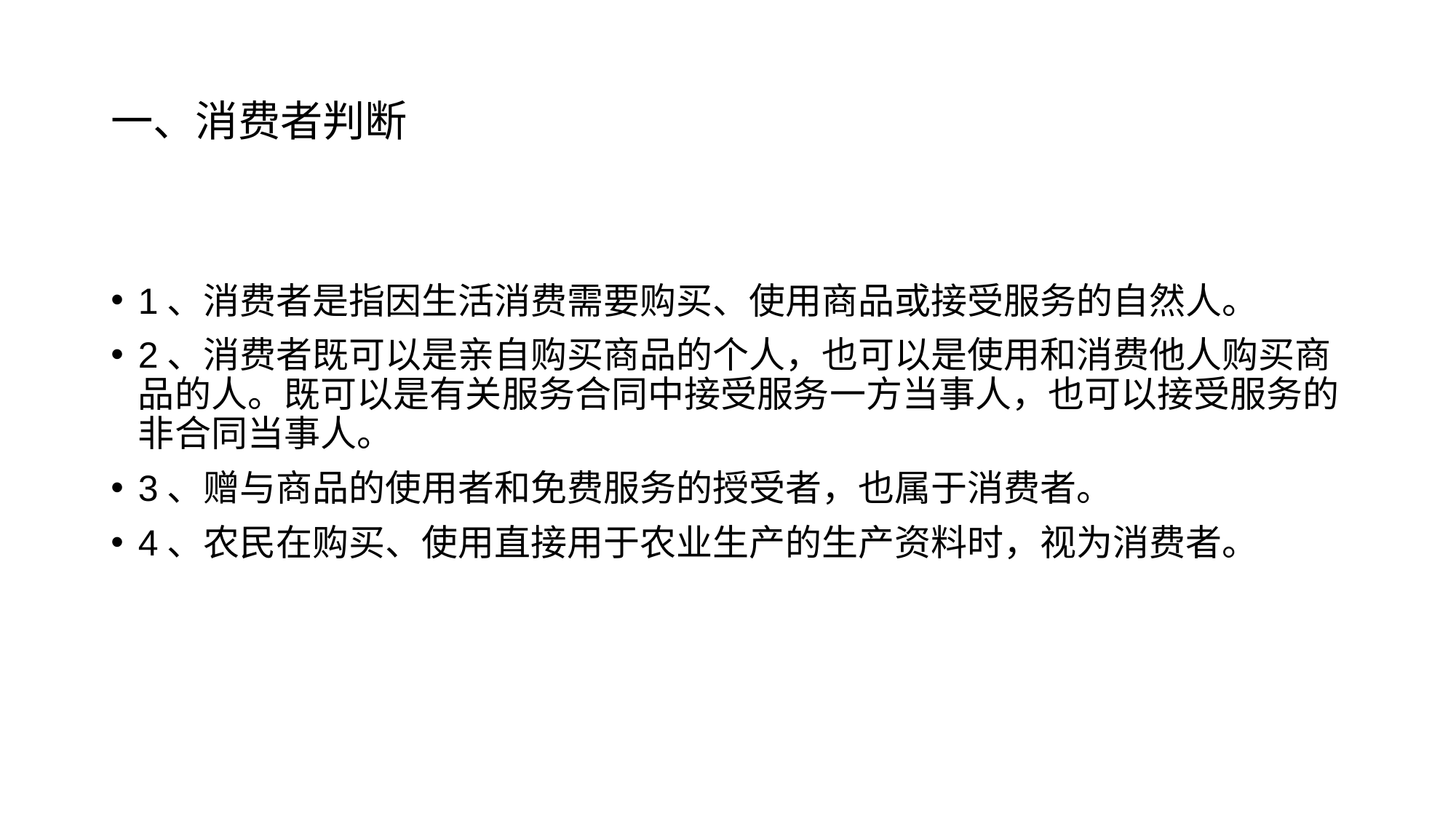

# 一、消费者判断

1、消费者是指因生活消费需要购买、使用商品或接受服务的自然人。
2、消费者既可以是亲自购买商品的个人，也可以是使用和消费他人购买商品的人。既可以是有关服务合同中接受服务一方当事人，也可以接受服务的非合同当事人。
3、赠与商品的使用者和免费服务的授受者，也属于消费者。
4、农民在购买、使用直接用于农业生产的生产资料时，视为消费者。